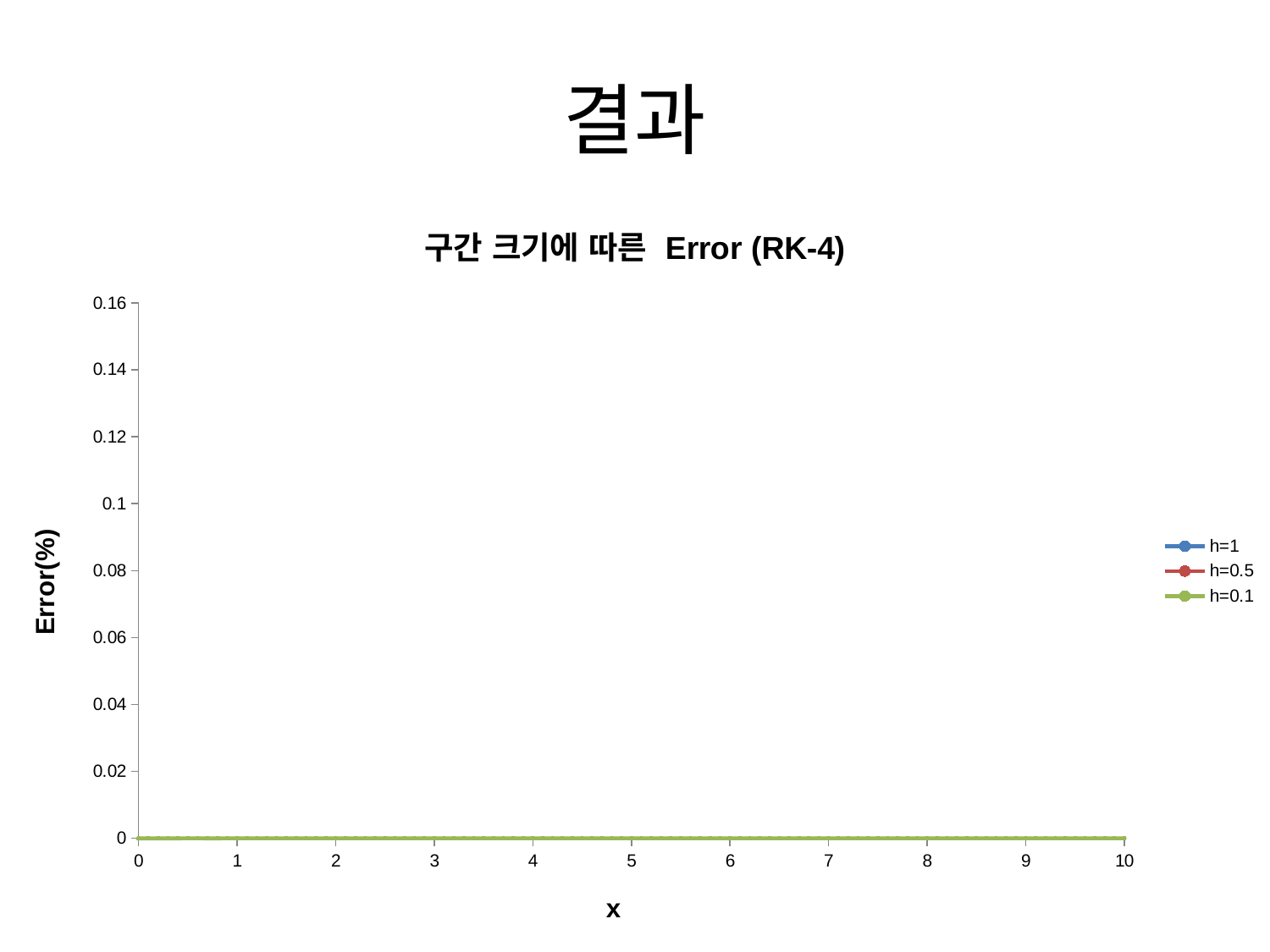

# 결과

### Chart: 구간 크기에 따른 Error (RK-4)

| Category |  |  |  |
|---|---|---|---|